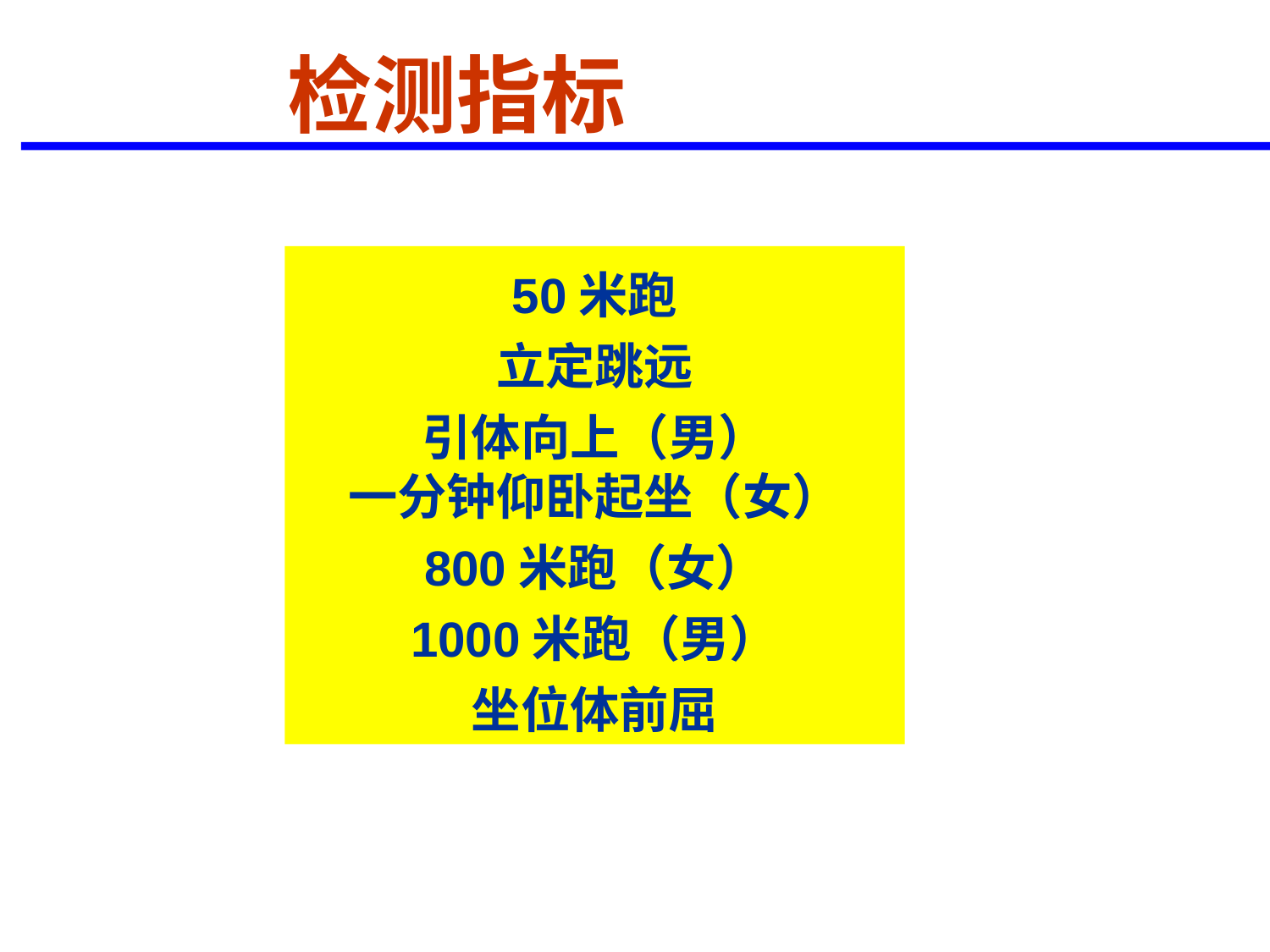

检测指标

50米跑
立定跳远
引体向上（男）
一分钟仰卧起坐（女）
800米跑（女）
1000米跑（男）
坐位体前屈